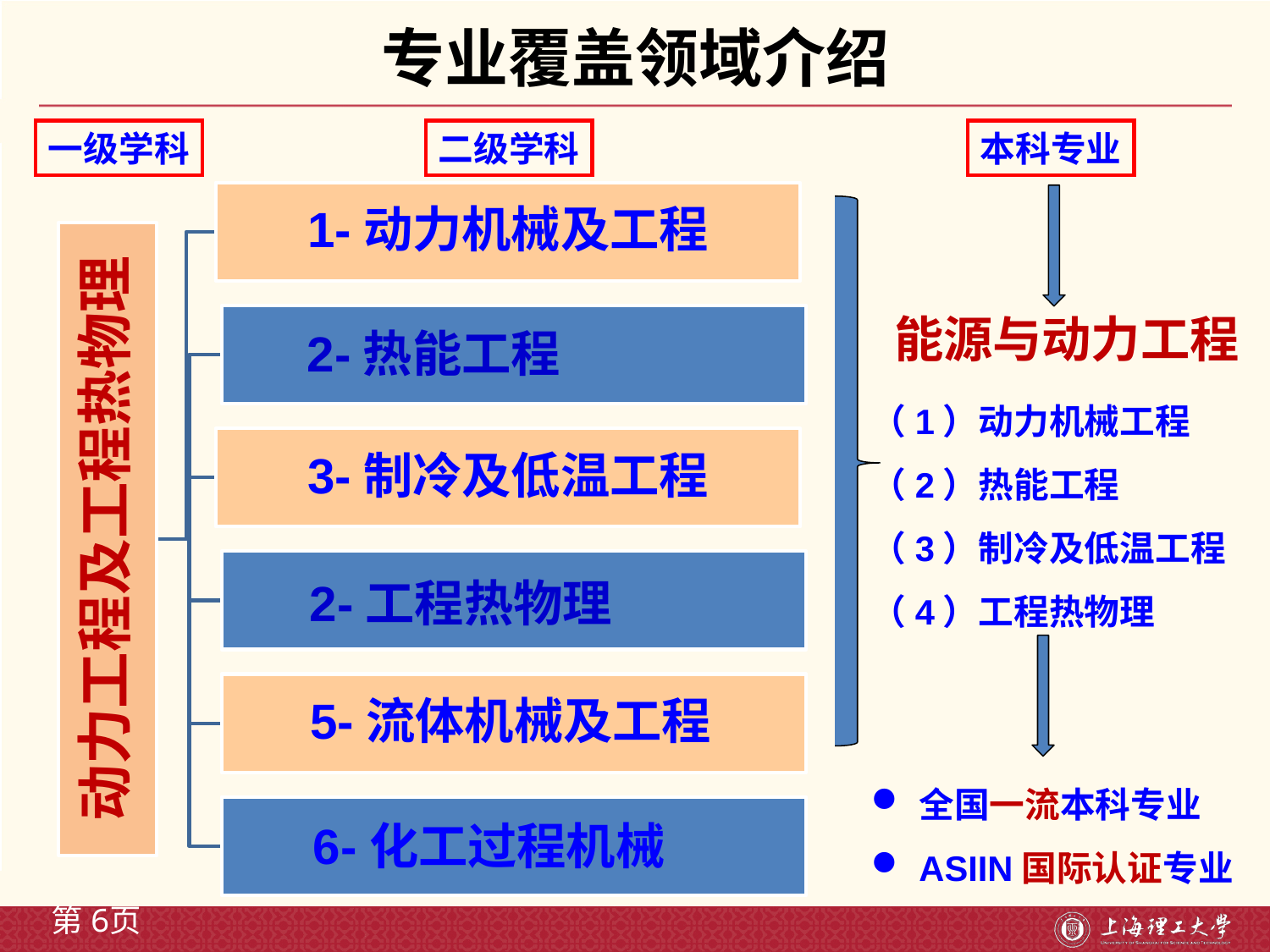

# 专业覆盖领域介绍
一级学科
二级学科
本科专业

动力工程及工程热物理
1-动力机械及工程

3-制冷及低温工程

        5-流体机械及工程
       6-化工过程机械

 能源与动力工程
（1）动力机械工程
（2）热能工程
（3）制冷及低温工程
（4）工程热物理
2-热能工程
2-工程热物理

全国一流本科专业
ASIIN国际认证专业
第6页